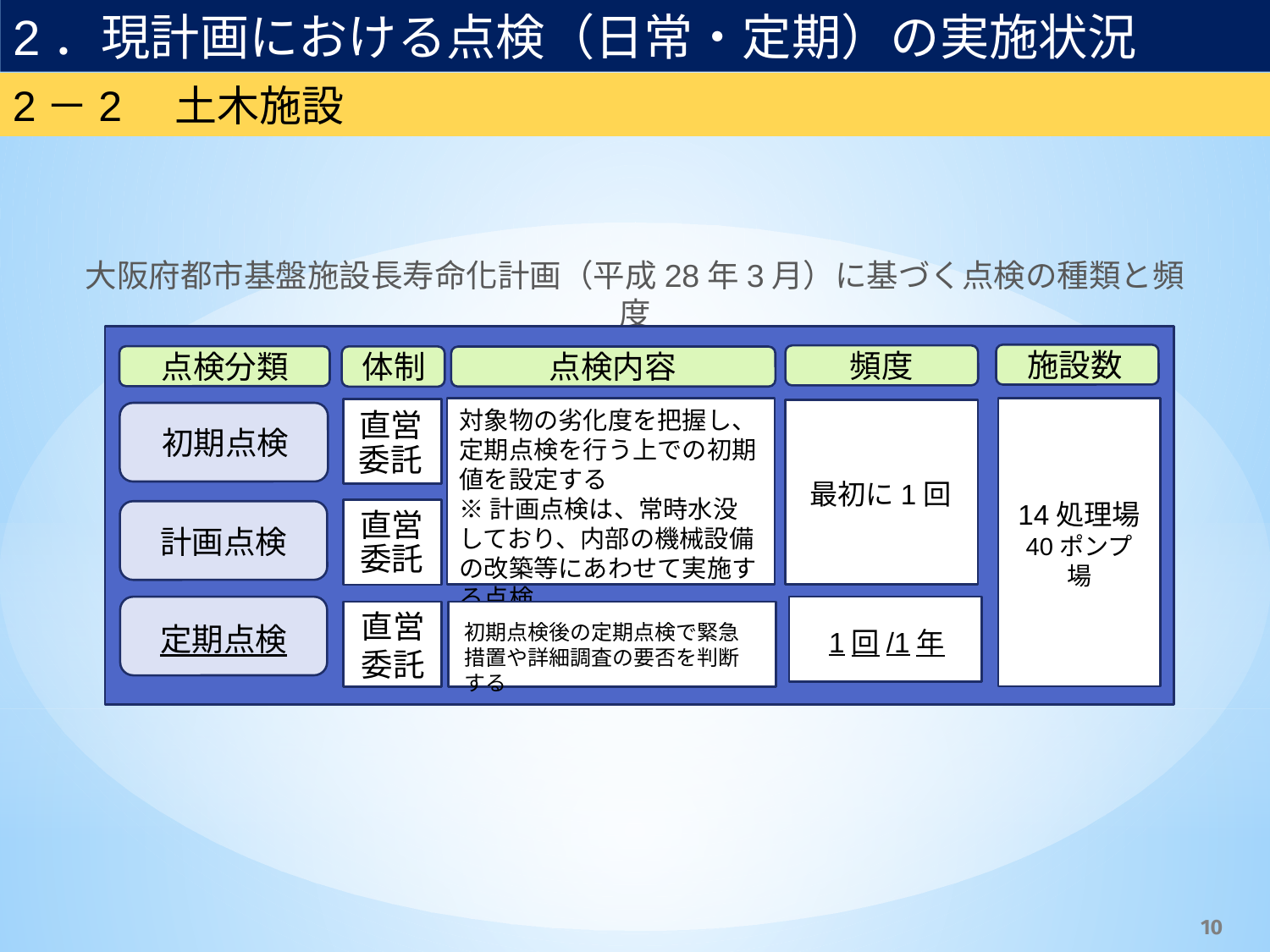

2．現計画における点検（日常・定期）の実施状況
2－2　土木施設
大阪府都市基盤施設長寿命化計画（平成28年3月）に基づく点検の種類と頻度

施設数

頻度

点検分類

体制

点検内容

対象物の劣化度を把握し、定期点検を行う上での初期値を設定する
※計画点検は、常時水没しており、内部の機械設備の改築等にあわせて実施する点検

14処理場
40ポンプ場

直営

最初に1回

初期点検

委託

計画点検

定期点検

1回/1年
直営委託

初期点検後の定期点検で緊急措置や詳細調査の要否を判断する
委託
直営
10